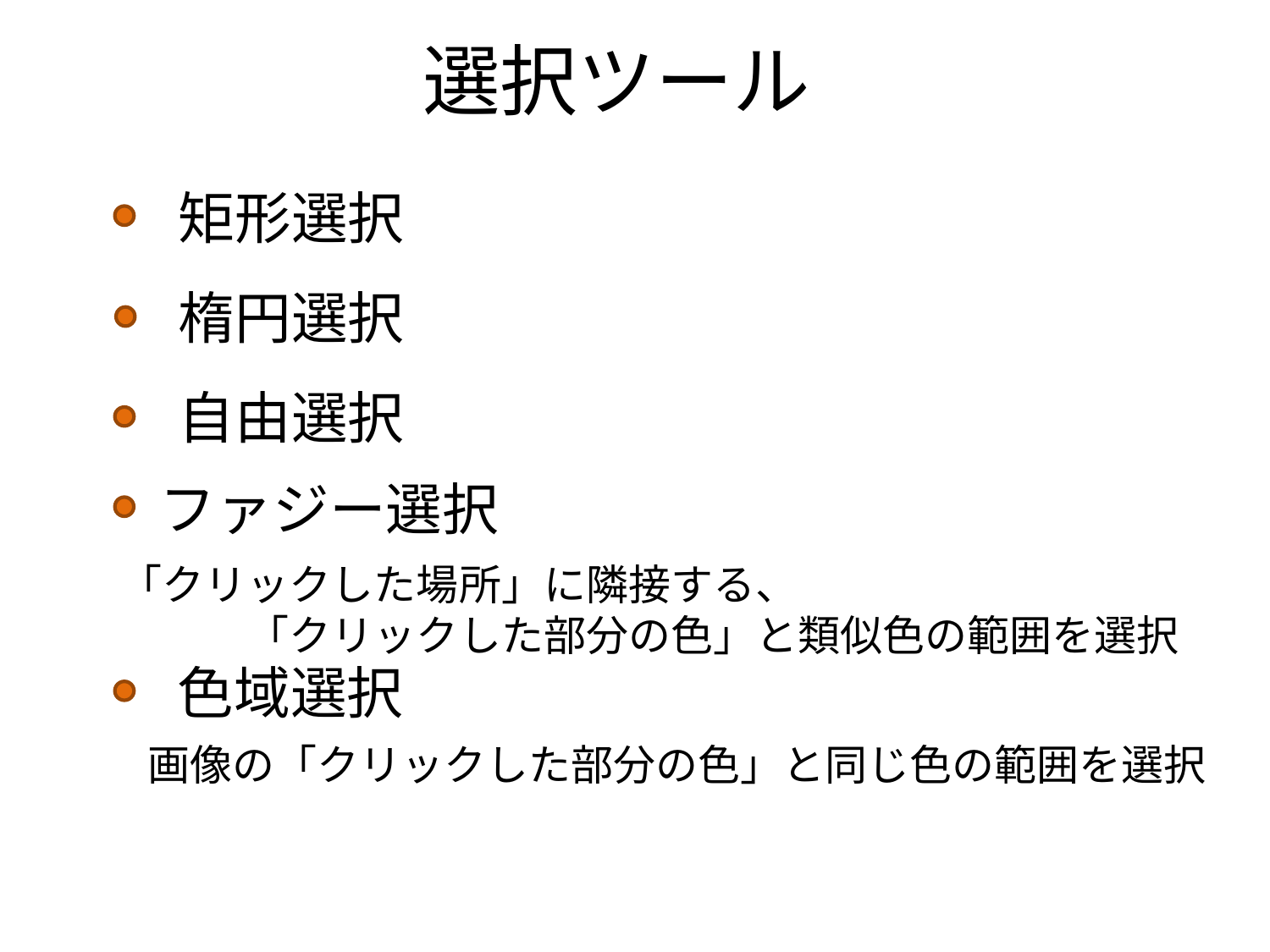

選択ツール
矩形選択

楕円選択

自由選択

ファジー選択

「クリックした場所」に隣接する、
　　　「クリックした部分の色」と類似色の範囲を選択
色域選択

画像の「クリックした部分の色」と同じ色の範囲を選択